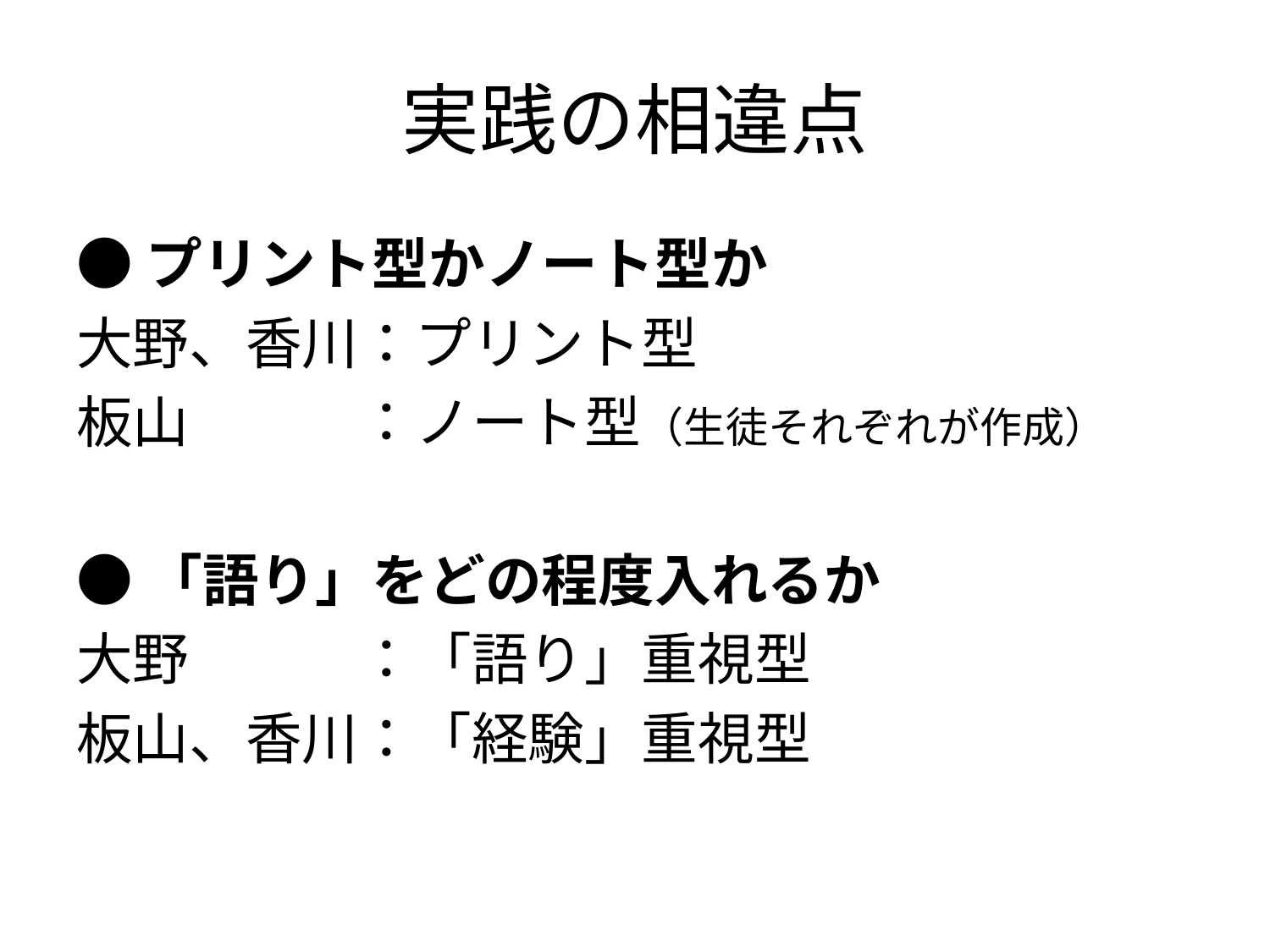

# 実践の相違点
●プリント型かノート型か
大野、香川：プリント型
板山　　　：ノート型（生徒それぞれが作成）

●「語り」をどの程度入れるか
大野　　　：「語り」重視型
板山、香川：「経験」重視型